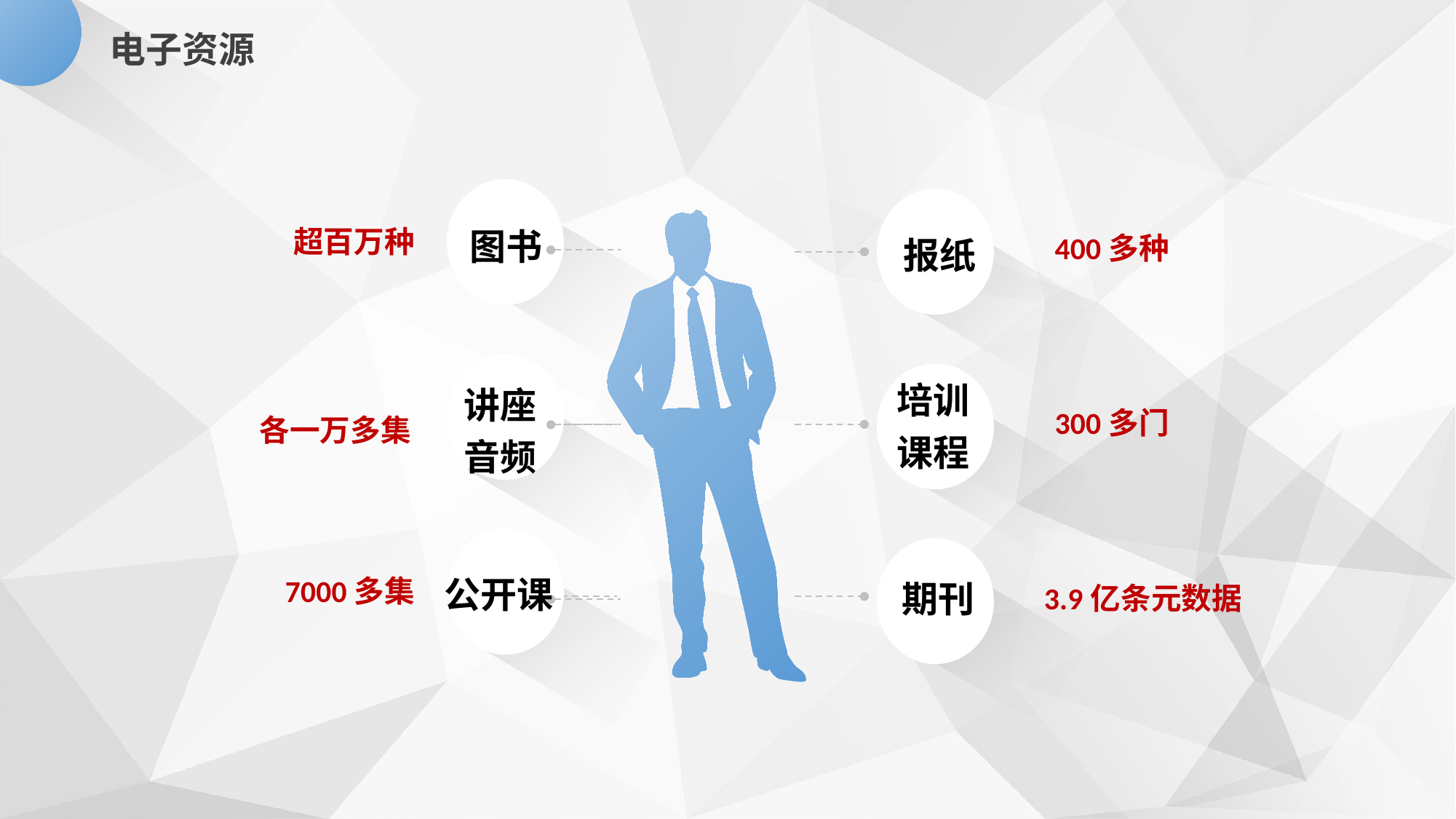

电子资源

图书
超百万种

400多种
报纸

培训课程

讲座
音频
各一万多集
300多门

公开课
7000多集
期刊
3.9亿条元数据